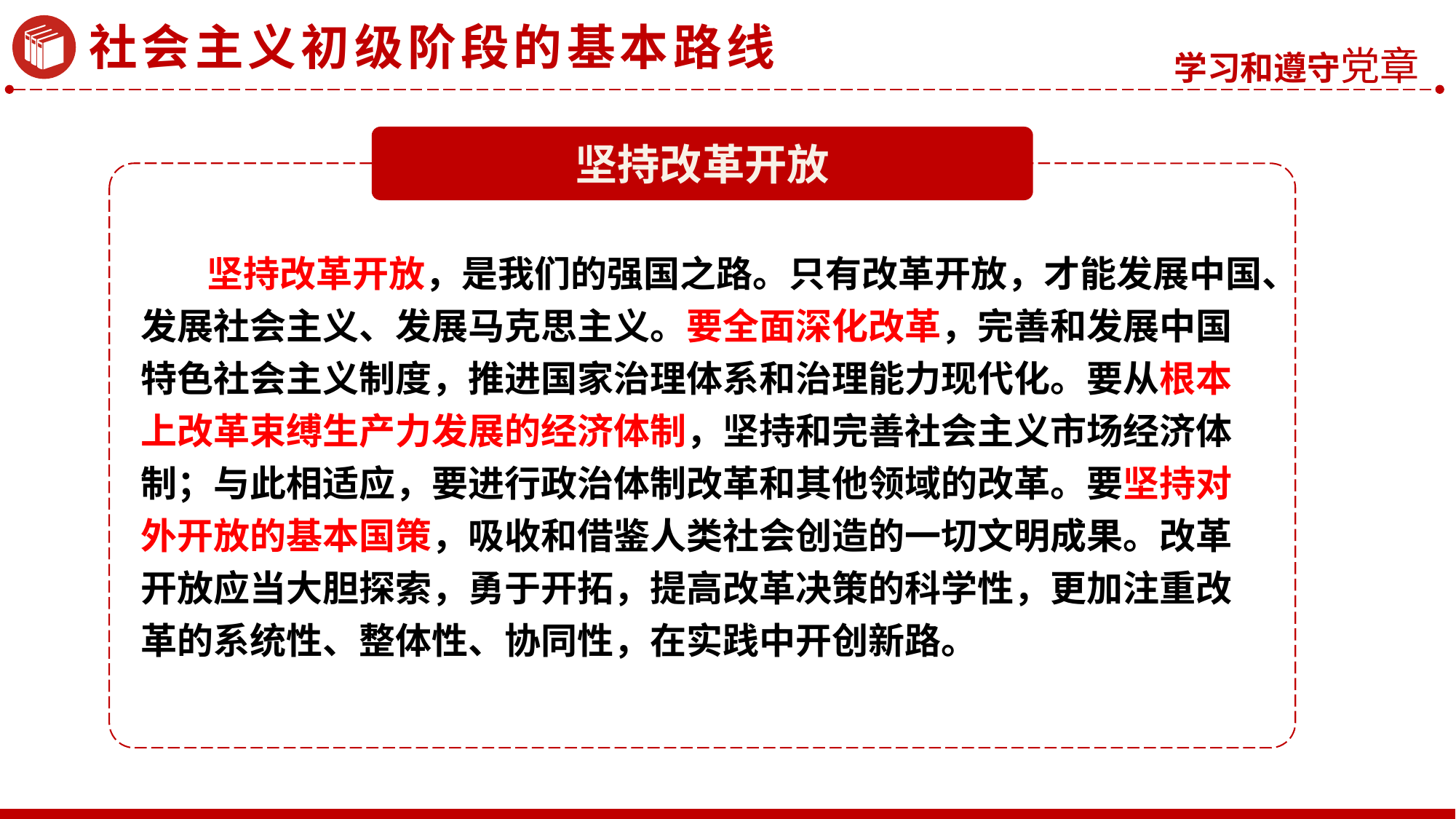

社会主义初级阶段的基本路线

坚持改革开放

       坚持改革开放，是我们的强国之路。只有改革开放，才能发展中国、发展社会主义、发展马克思主义。要全面深化改革，完善和发展中国特色社会主义制度，推进国家治理体系和治理能力现代化。要从根本上改革束缚生产力发展的经济体制，坚持和完善社会主义市场经济体制；与此相适应，要进行政治体制改革和其他领域的改革。要坚持对外开放的基本国策，吸收和借鉴人类社会创造的一切文明成果。改革开放应当大胆探索，勇于开拓，提高改革决策的科学性，更加注重改革的系统性、整体性、协同性，在实践中开创新路。